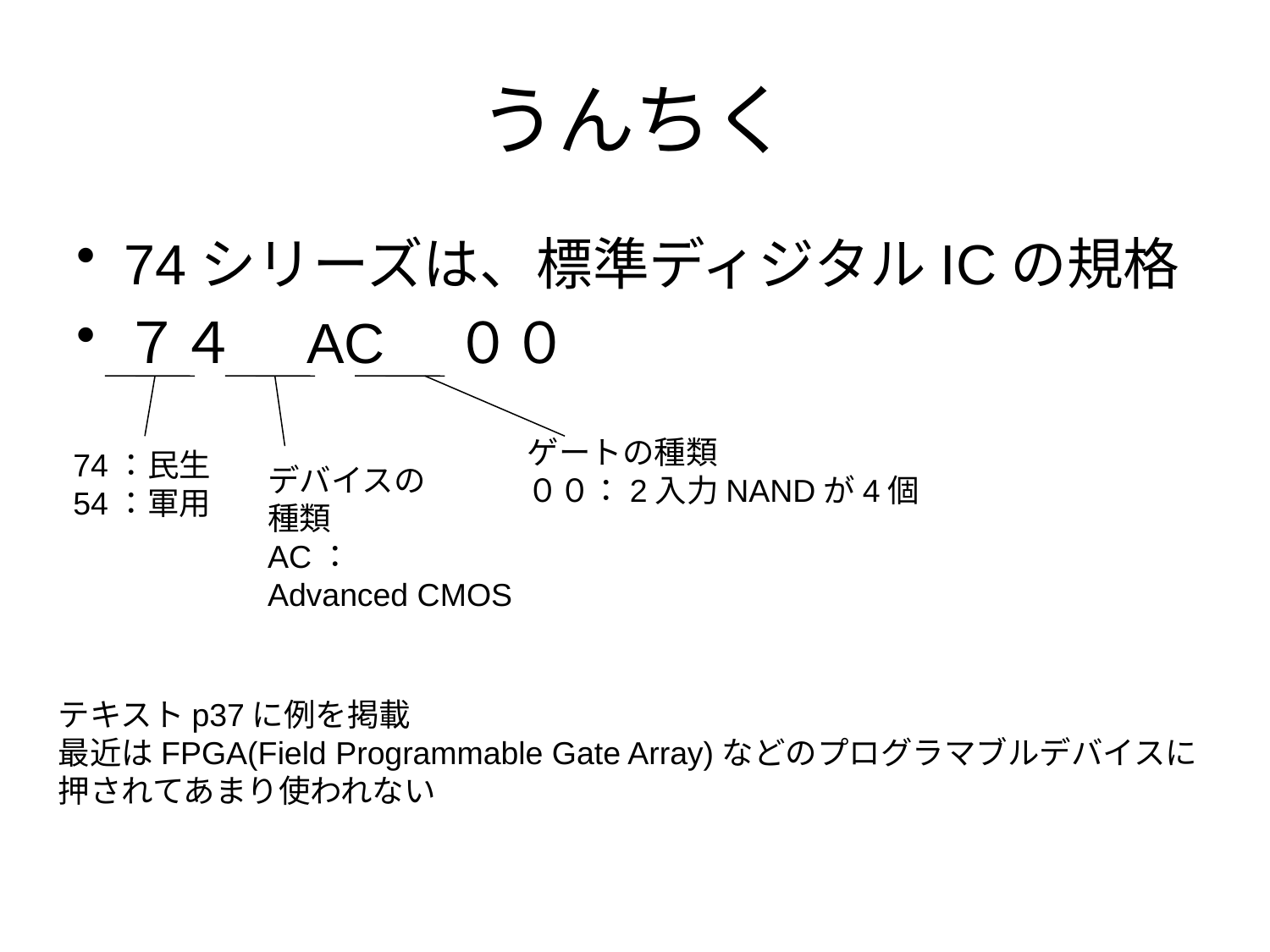

# うんちく
74シリーズは、標準ディジタルICの規格
７４　AC　００

ゲートの種類
００：2入力NANDが4個
74：民生
54：軍用
デバイスの
種類
AC：
Advanced CMOS
テキストp37に例を掲載
最近はFPGA(Field Programmable Gate Array)などのプログラマブルデバイスに
押されてあまり使われない